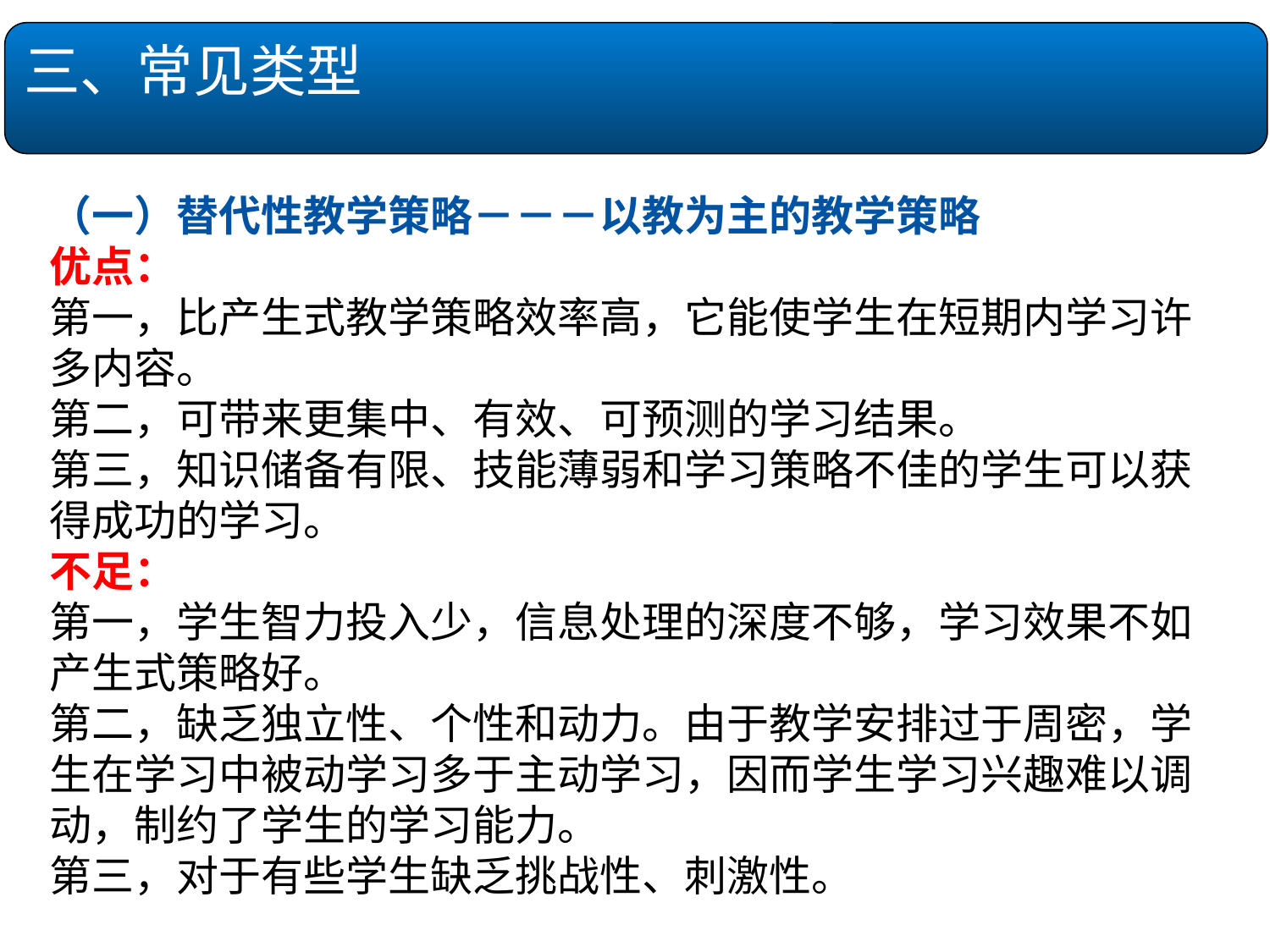

三、常见类型
（一）替代性教学策略－－－以教为主的教学策略
优点：
第一，比产生式教学策略效率高，它能使学生在短期内学习许多内容。
第二，可带来更集中、有效、可预测的学习结果。
第三，知识储备有限、技能薄弱和学习策略不佳的学生可以获得成功的学习。
不足：
第一，学生智力投入少，信息处理的深度不够，学习效果不如产生式策略好。
第二，缺乏独立性、个性和动力。由于教学安排过于周密，学生在学习中被动学习多于主动学习，因而学生学习兴趣难以调动，制约了学生的学习能力。
第三，对于有些学生缺乏挑战性、刺激性。